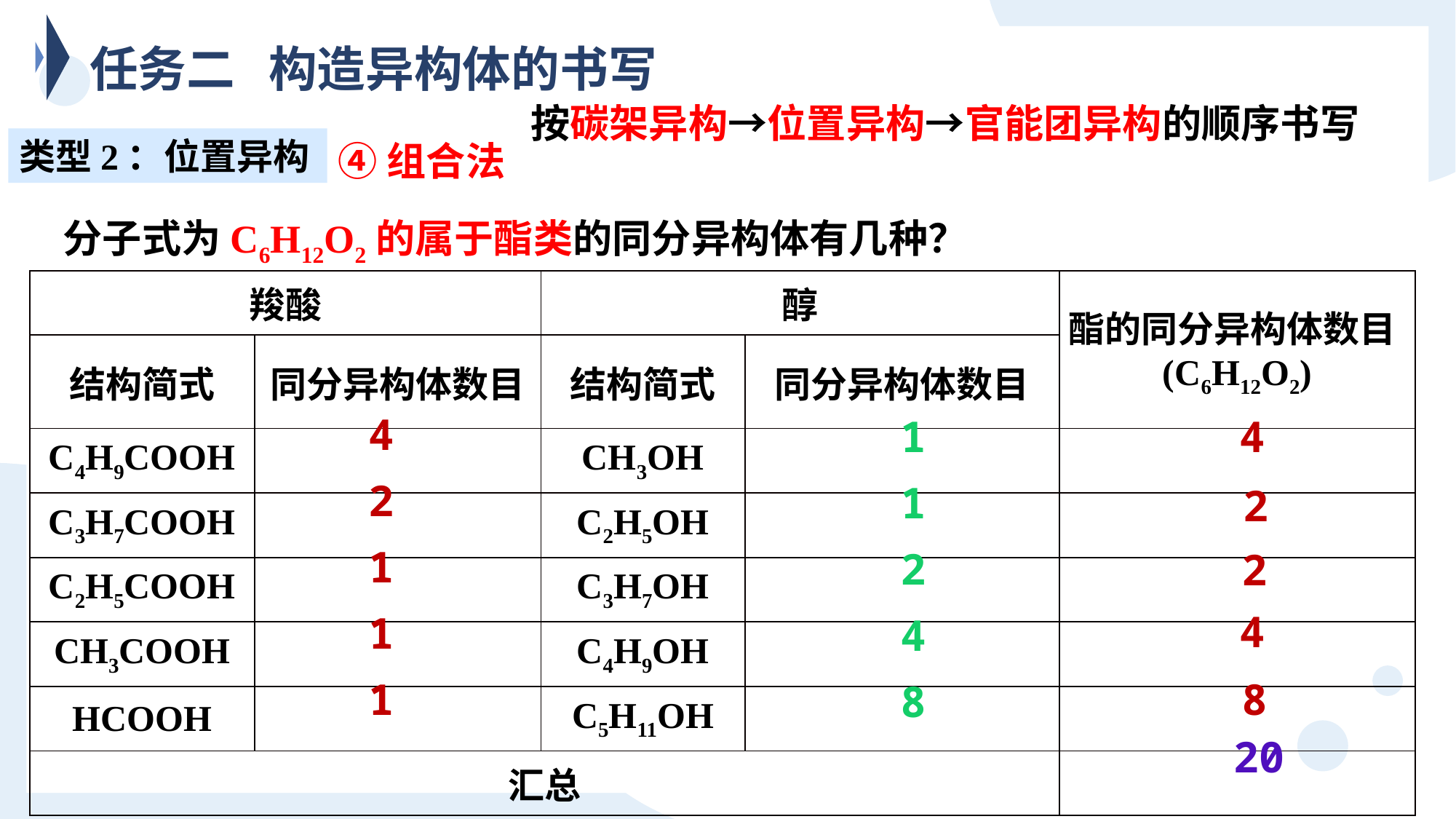

任务二   构造异构体的书写

按碳架异构→位置异构→官能团异构的顺序书写
类型2：位置异构
④组合法
分子式为C6H12O2的属于酯类的同分异构体有几种？
| 羧酸 |  | 醇 |  | 酯的同分异构体数目(C6H12O2) |
| --- | --- | --- | --- | --- |
| 结构简式 | 同分异构体数目 | 结构简式 | 同分异构体数目 |  |
| C4H9COOH |  | CH3OH |  |  |
| C3H7COOH |  | C2H5OH |  |  |
| C2H5COOH |  | C3H7OH |  |  |
| CH3COOH |  | C4H9OH |  |  |
| HCOOH |  | C5H11OH |  |  |
| 汇总 |  |  |  |  |
4
421
1
1
112
4
8
2
2
4
8
20